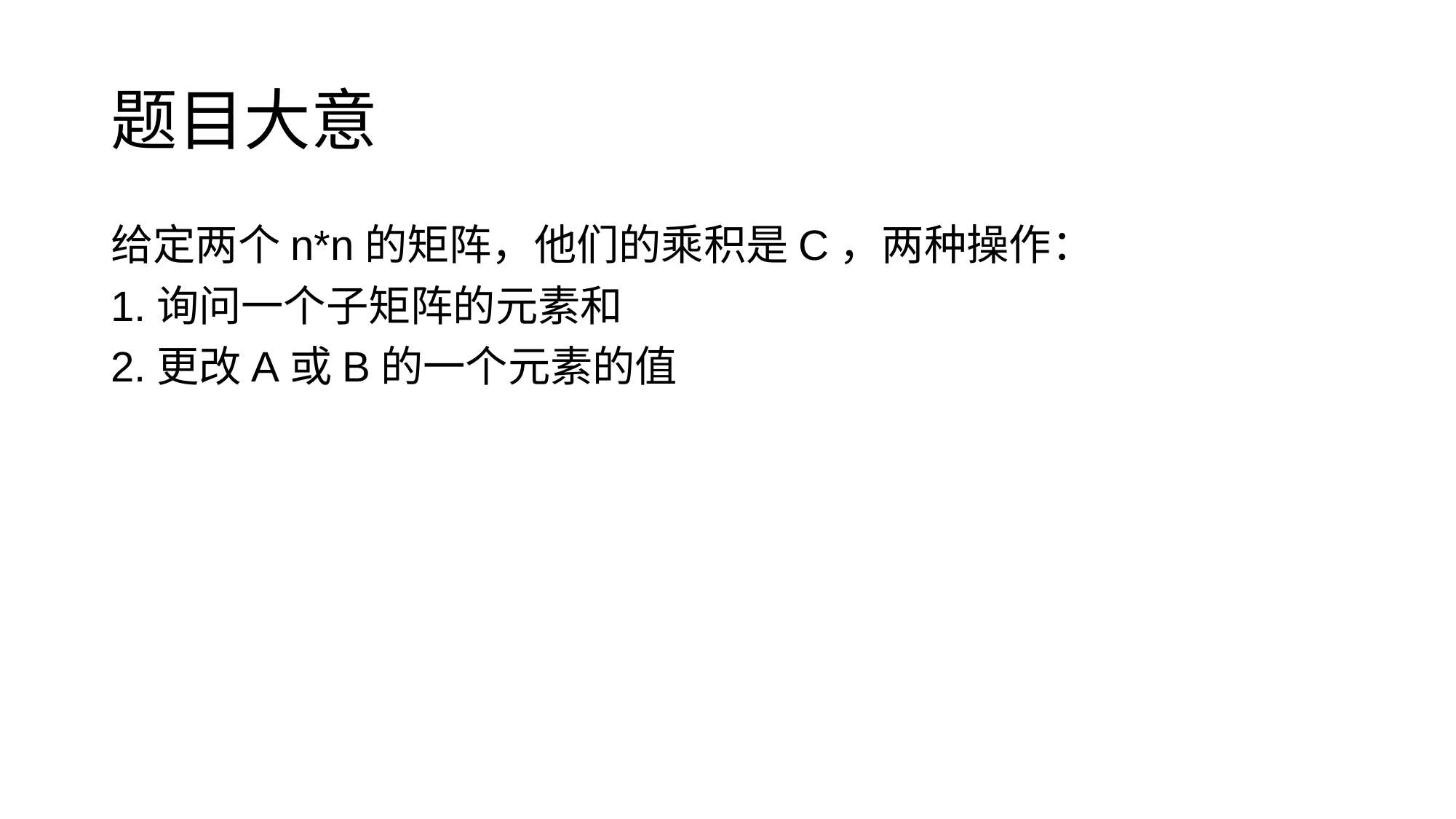

# 题目大意
给定两个n*n的矩阵，他们的乘积是C，两种操作：
1.询问一个子矩阵的元素和
2.更改A或B的一个元素的值